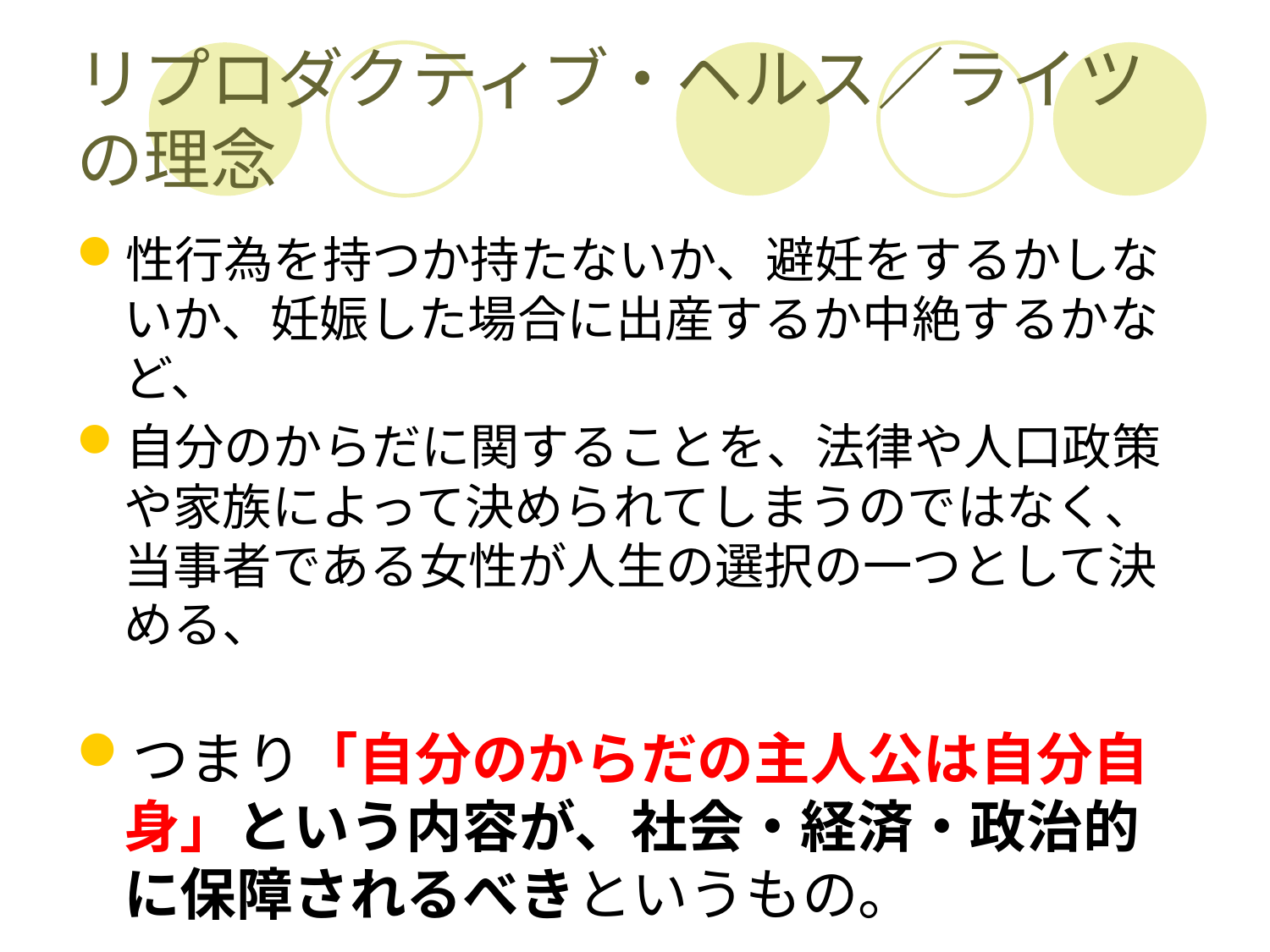

# リプロダクティブ・ヘルス／ライツの理念
性行為を持つか持たないか、避妊をするかしないか、妊娠した場合に出産するか中絶するかなど、
自分のからだに関することを、法律や人口政策や家族によって決められてしまうのではなく、当事者である女性が人生の選択の一つとして決める、

つまり「自分のからだの主人公は自分自身」という内容が、社会・経済・政治的に保障されるべきというもの。